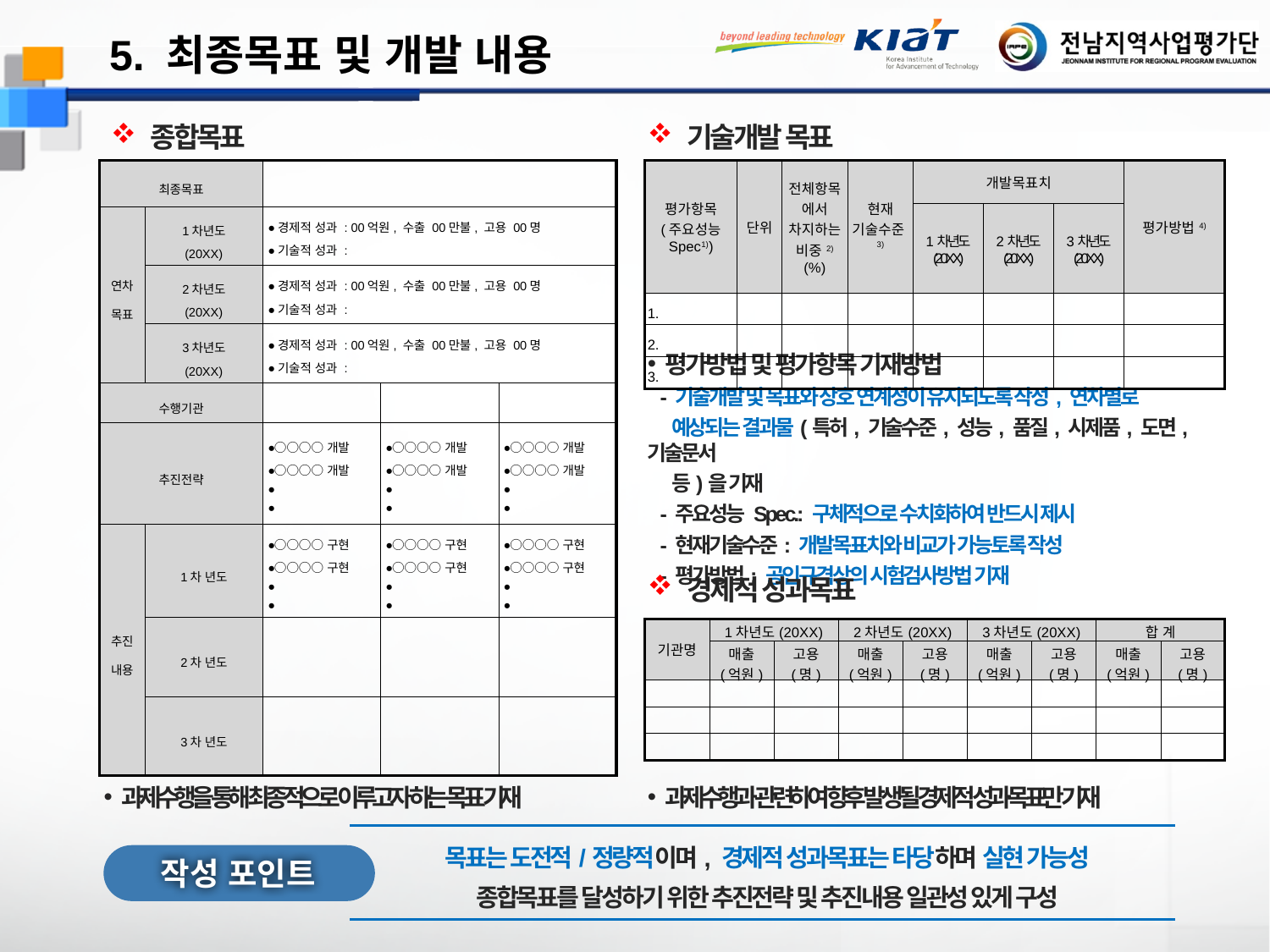

5. 최종목표 및 개발 내용
종합목표
기술개발 목표
| 최종목표 |  |  |  |  |
| --- | --- | --- | --- | --- |
| 연차 목표 | 1차년도 (20XX) | ⦁경제적 성과 : 00억원, 수출 00만불, 고용 00명 ⦁기술적 성과 : |  |  |
|  | 2차년도 (20XX) | ⦁경제적 성과 : 00억원, 수출 00만불, 고용 00명 ⦁기술적 성과 : |  |  |
|  | 3차년도 (20XX) | ⦁경제적 성과 : 00억원, 수출 00만불, 고용 00명 ⦁기술적 성과 : |  |  |
| 수행기관 |  |  |  |  |
| 추진전략 |  | ⦁○○○○개발 ⦁○○○○개발 ⦁ ⦁ | ⦁○○○○개발 ⦁○○○○개발 ⦁ ⦁ | ⦁○○○○개발 ⦁○○○○개발 ⦁ ⦁ |
| 추진 내용 | 1차 년도 | ⦁○○○○구현 ⦁○○○○구현 ⦁ ⦁ | ⦁○○○○구현 ⦁○○○○구현 ⦁ ⦁ | ⦁○○○○구현 ⦁○○○○구현 ⦁ ⦁ |
|  | 2차 년도 |  |  |  |
|  | 3차 년도 |  |  |  |
| 평가항목 (주요성능 Spec1)) | 단위 | 전체항목 에서 차지하는 비중2) (%) | 현재 기술수준3) | 개발목표치 |  |  | 평가방법4) |
| --- | --- | --- | --- | --- | --- | --- | --- |
|  |  |  |  | 1차년도 (20XX) | 2차년도 (20XX) | 3차년도 (20XX) |  |
| 1. |  |  |  |  |  |  |  |
| 2. |  |  |  |  |  |  |  |
| 3. |  |  |  |  |  |  |  |
평가방법 및 평가항목 기재방법
   - 기술개발 및 목표와 상호 연계성이 유지되도록 작성, 연차별로
     예상되는 결과물(특허, 기술수준, 성능, 품질, 시제품, 도면, 기술문서
     등)을 기재
   - 주요성능 Spec.: 구체적으로 수치화하여 반드시 제시
   - 현재기술수준: 개발목표치와 비교가 가능토록 작성
   - 평가방법: 공인규격상의 시험검사방법 기재
경제적 성과목표
| 기관명 | 1차년도(20XX) |  | 2차년도(20XX) |  | 3차년도(20XX) |  | 합 계 |  |
| --- | --- | --- | --- | --- | --- | --- | --- | --- |
|  | 매출 (억원) | 고용 (명) | 매출 (억원) | 고용 (명) | 매출 (억원) | 고용 (명) | 매출 (억원) | 고용 (명) |
|  |  |  |  |  |  |  |  |  |
|  |  |  |  |  |  |  |  |  |
|  |  |  |  |  |  |  |  |  |
과제수행을 통해 최종적으로 이루고자 하는 목표 기재
과제수행과 관련하여 향후 발생될 경제적 성과목표만 기재
목표는 도전적/정량적이며, 경제적 성과목표는 타당하며 실현 가능성
종합목표를 달성하기 위한 추진전략 및 추진내용 일관성 있게 구성

작성 포인트